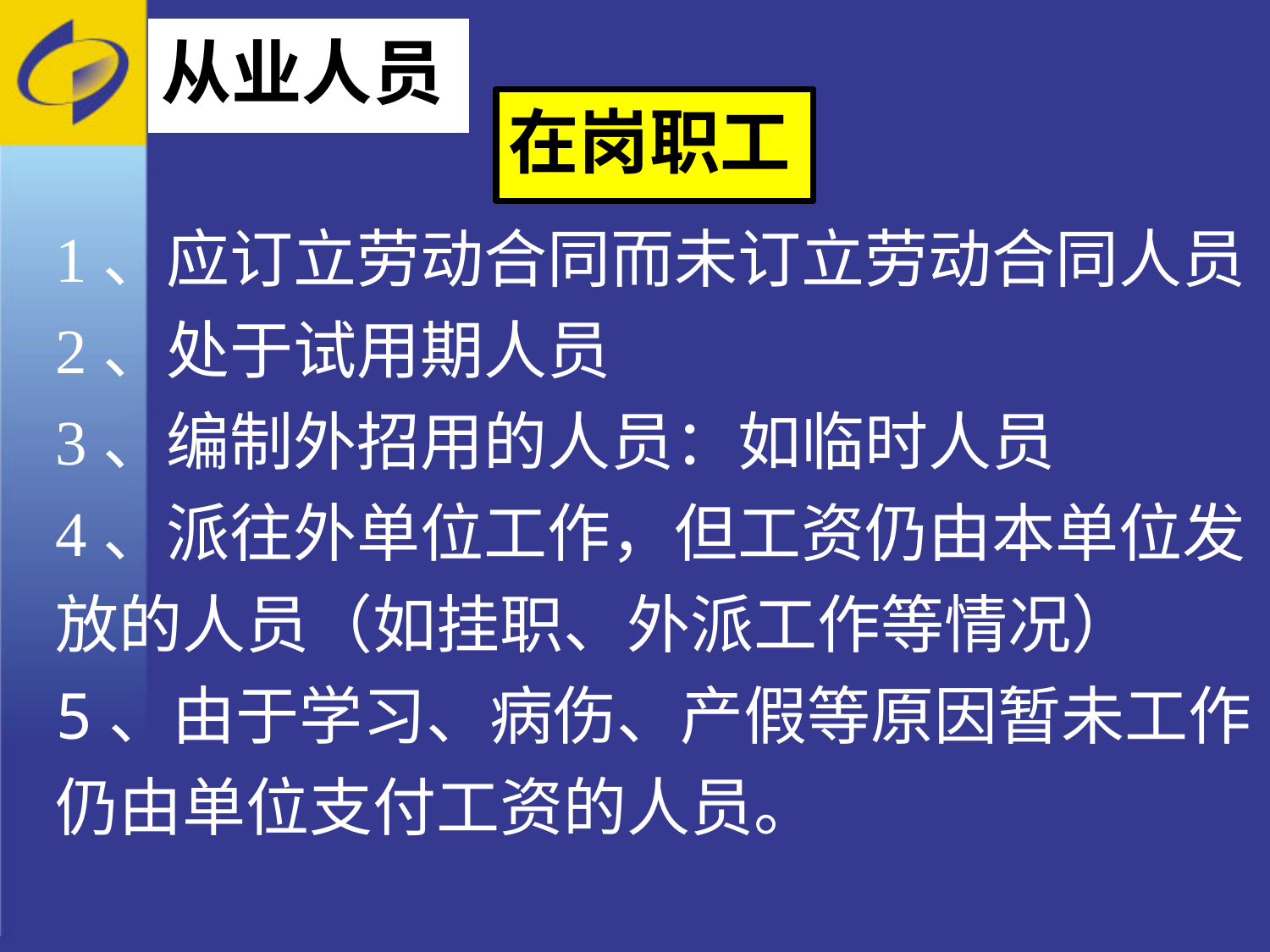

从业人员
在岗职工
1、应订立劳动合同而未订立劳动合同人员
2、处于试用期人员
3、编制外招用的人员：如临时人员
4、派往外单位工作，但工资仍由本单位发放的人员（如挂职、外派工作等情况）
5、由于学习、病伤、产假等原因暂未工作仍由单位支付工资的人员。